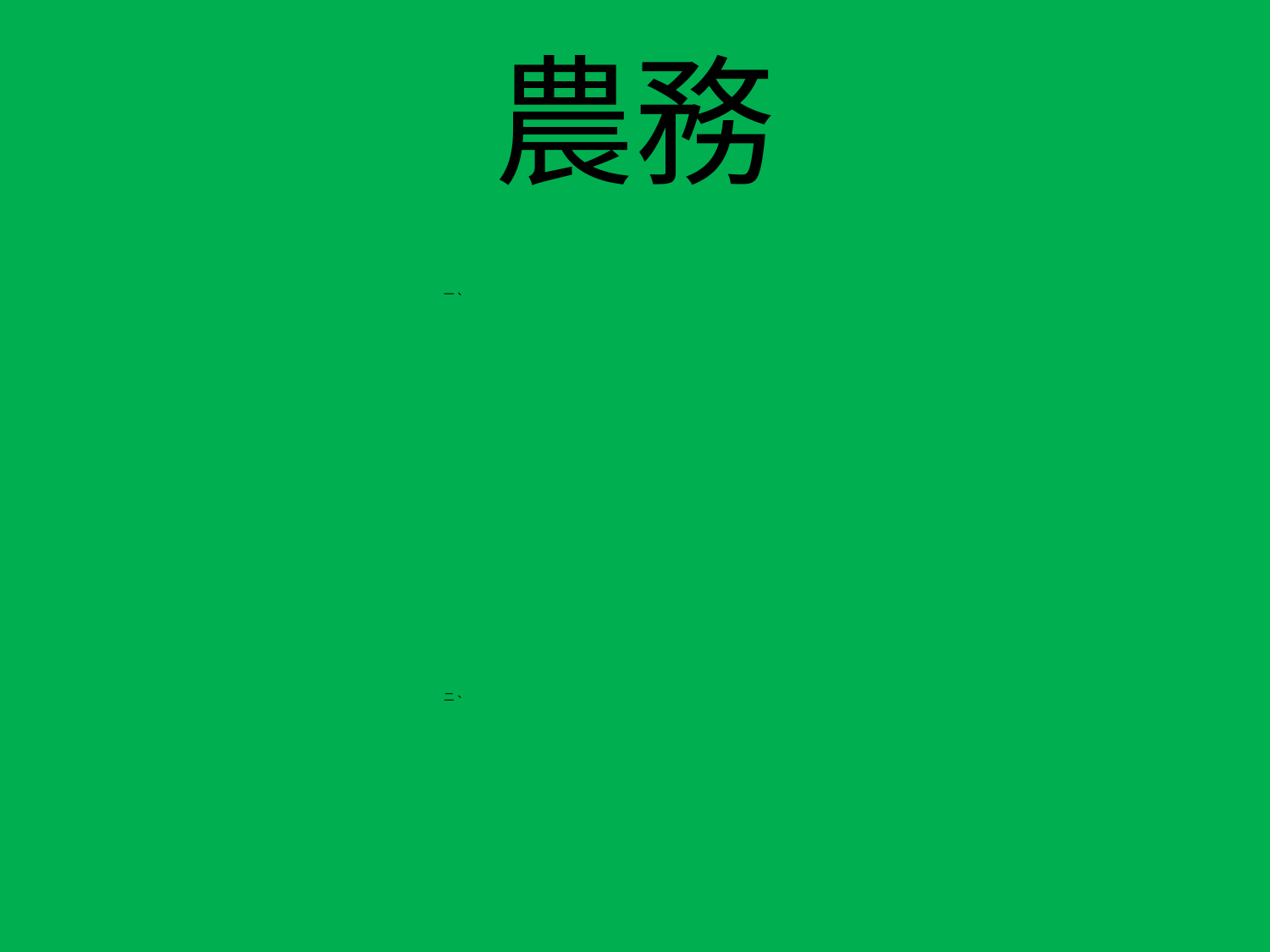

# 農務
| 一、 |  |
| --- | --- |
| 二、 |  |